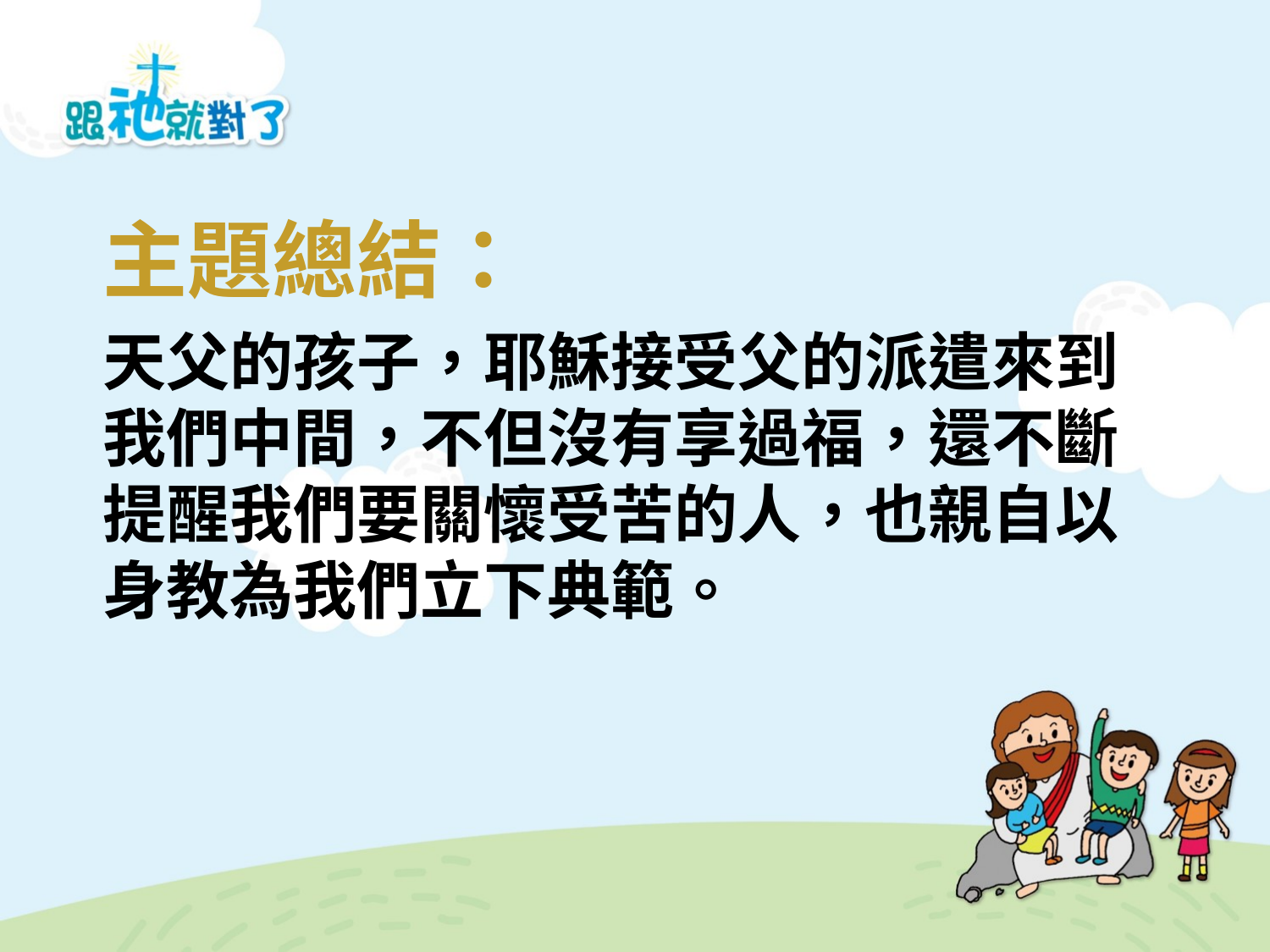

主題總結：
天父的孩子，耶穌接受父的派遣來到我們中間，不但沒有享過福，還不斷提醒我們要關懷受苦的人，也親自以身教為我們立下典範。